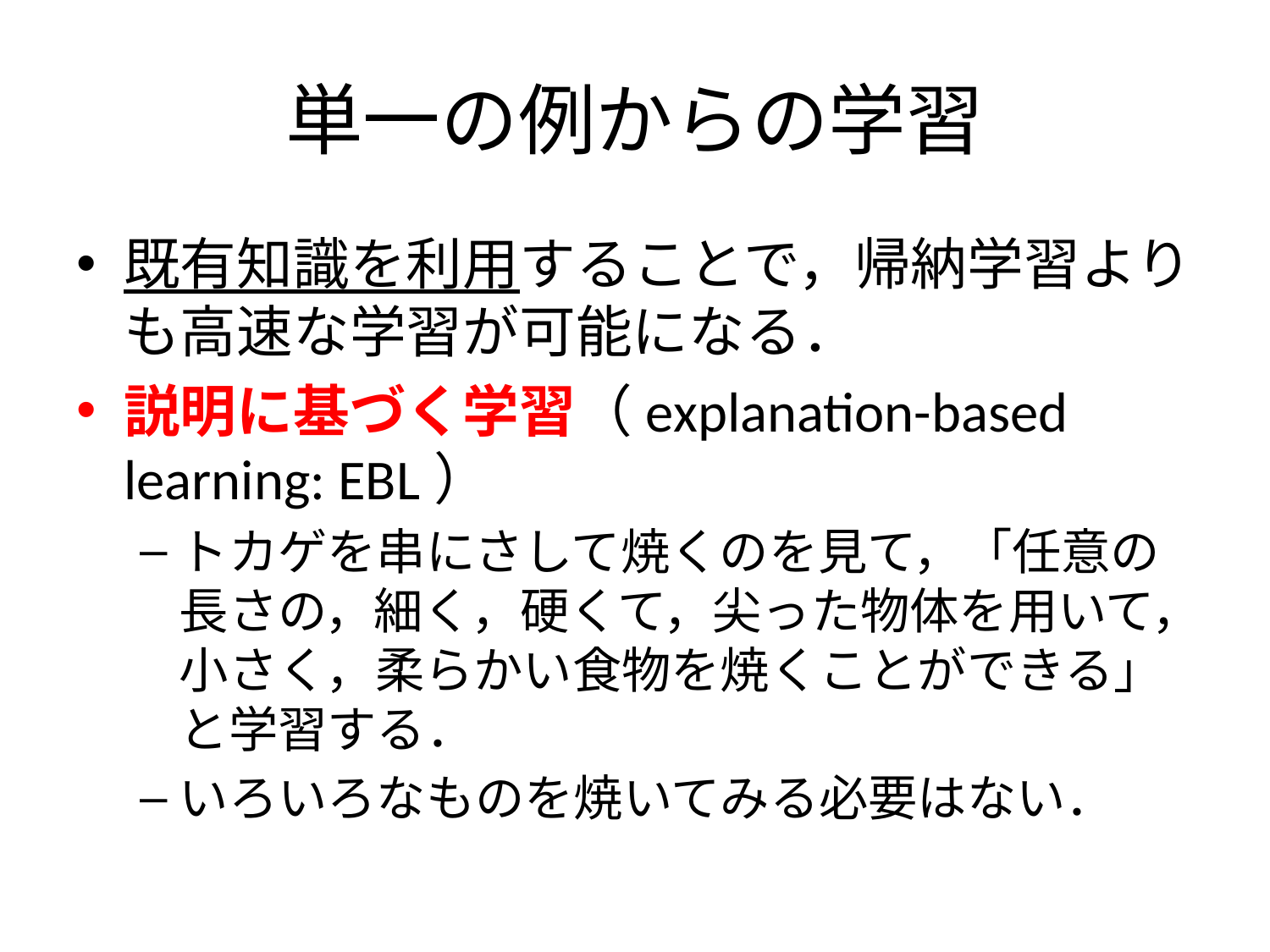

# 単一の例からの学習
既有知識を利用することで，帰納学習よりも高速な学習が可能になる．
説明に基づく学習（explanation-based learning: EBL）
トカゲを串にさして焼くのを見て，「任意の長さの，細く，硬くて，尖った物体を用いて，小さく，柔らかい食物を焼くことができる」と学習する．
いろいろなものを焼いてみる必要はない．